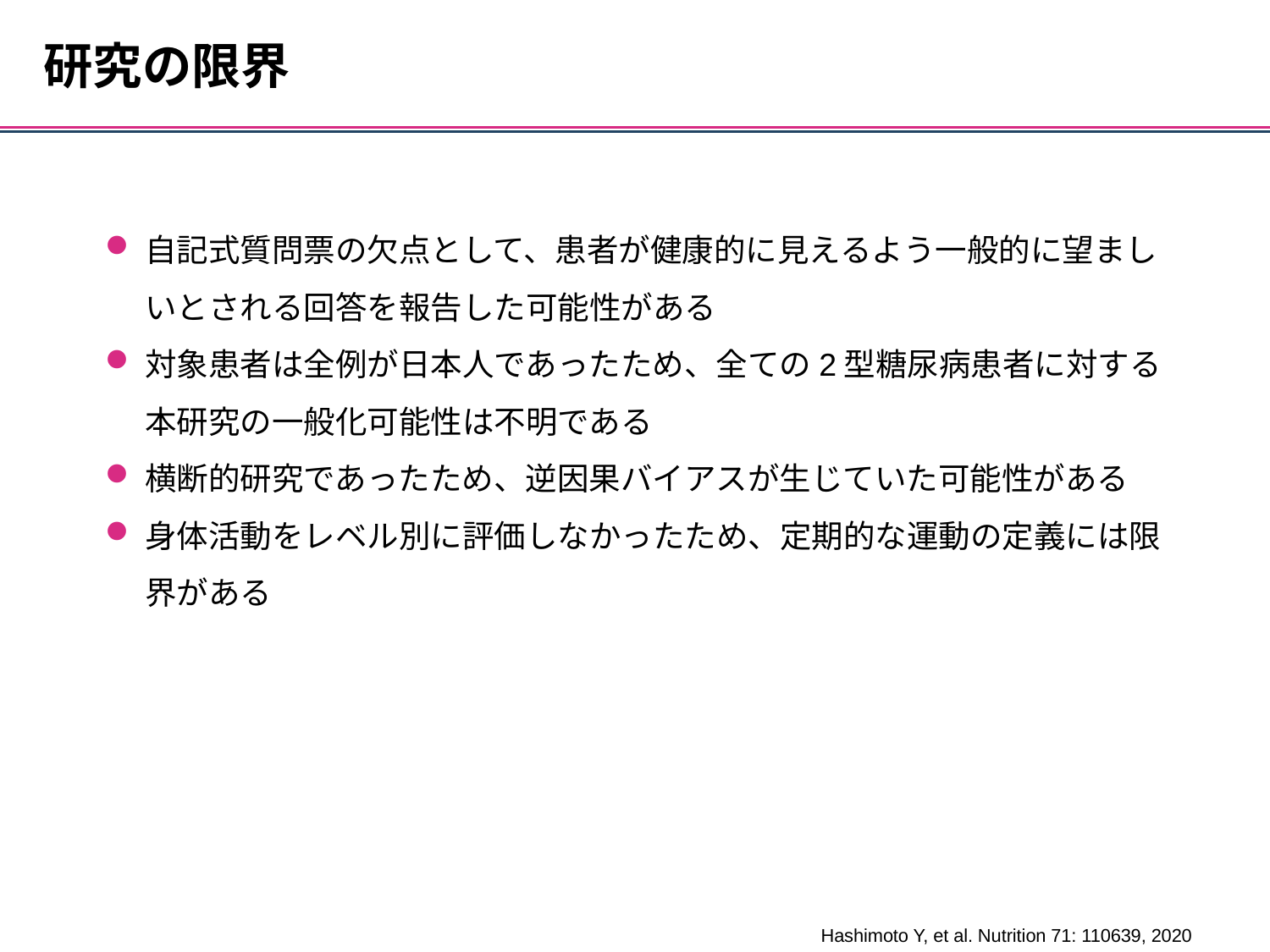

研究の限界
自記式質問票の欠点として、患者が健康的に見えるよう一般的に望ましいとされる回答を報告した可能性がある
対象患者は全例が日本人であったため、全ての2型糖尿病患者に対する本研究の一般化可能性は不明である
横断的研究であったため、逆因果バイアスが生じていた可能性がある
身体活動をレベル別に評価しなかったため、定期的な運動の定義には限界がある
Hashimoto Y, et al. Nutrition 71: 110639, 2020